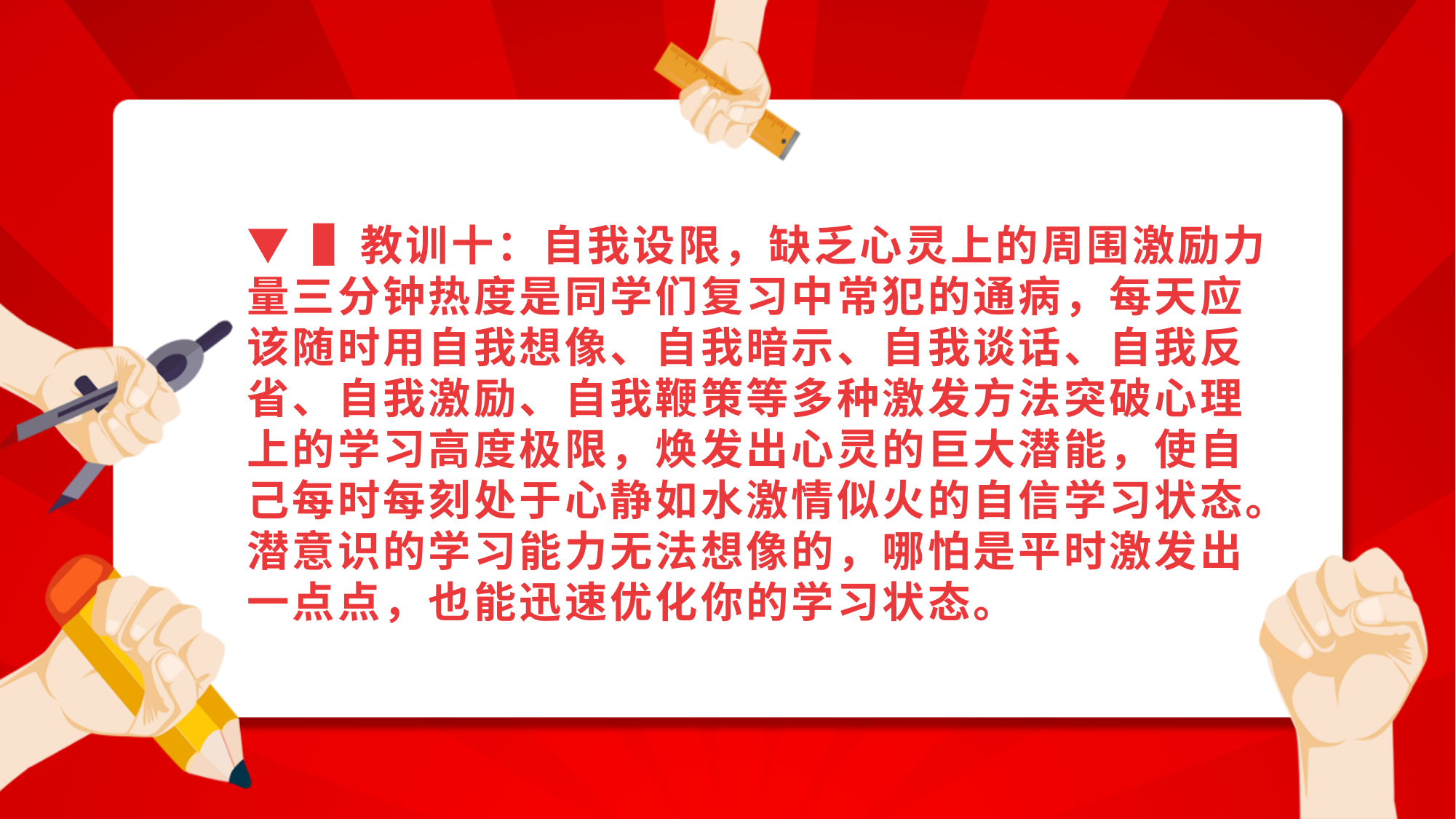

# ▼▐ 教训十：自我设限，缺乏心灵上的周围激励力量三分钟热度是同学们复习中常犯的通病，每天应该随时用自我想像、自我暗示、自我谈话、自我反省、自我激励、自我鞭策等多种激发方法突破心理上的学习高度极限，焕发出心灵的巨大潜能，使自己每时每刻处于心静如水激情似火的自信学习状态。潜意识的学习能力无法想像的，哪怕是平时激发出一点点，也能迅速优化你的学习状态。